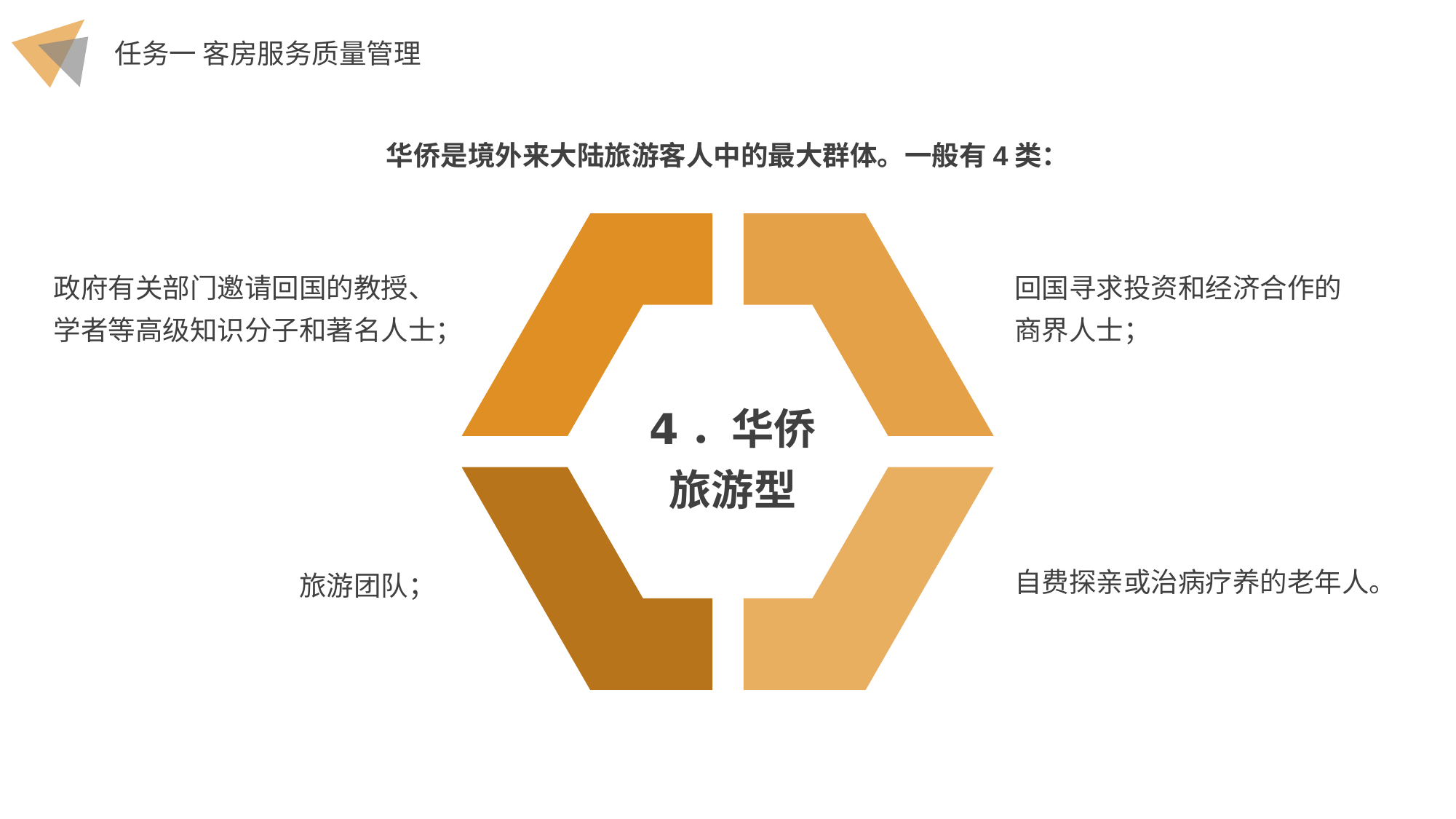

华侨是境外来大陆旅游客人中的最大群体。一般有4类：

4．华侨旅游型

政府有关部门邀请回国的教授、学者等高级知识分子和著名人士；
回国寻求投资和经济合作的商界人士；
自费探亲或治病疗养的老年人。
旅游团队；